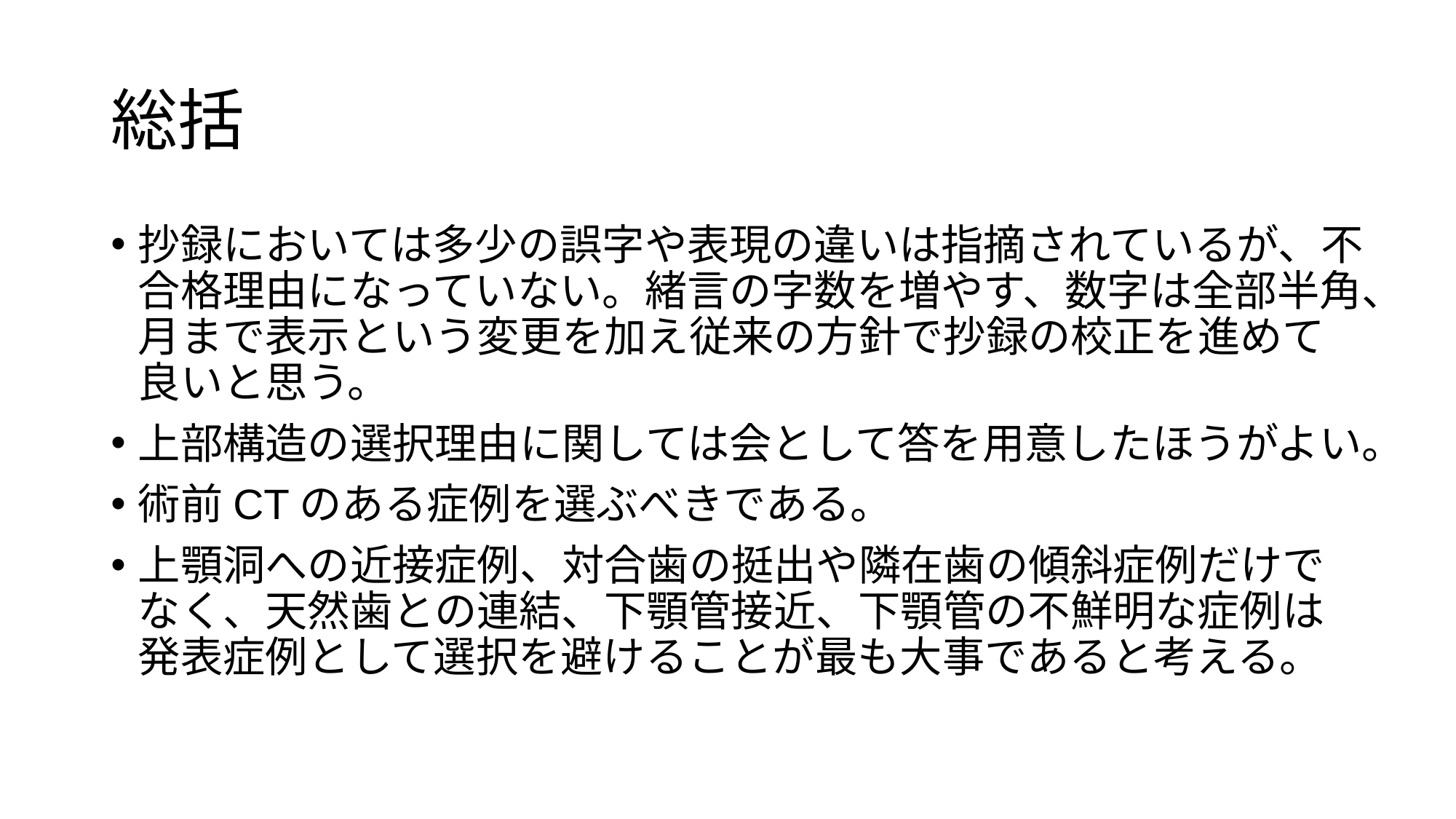

# 総括
抄録においては多少の誤字や表現の違いは指摘されているが、不合格理由になっていない。緒言の字数を増やす、数字は全部半角、月まで表示という変更を加え従来の方針で抄録の校正を進めて良いと思う。
上部構造の選択理由に関しては会として答を用意したほうがよい。
術前CTのある症例を選ぶべきである。
上顎洞への近接症例、対合歯の挺出や隣在歯の傾斜症例だけでなく、天然歯との連結、下顎管接近、下顎管の不鮮明な症例は発表症例として選択を避けることが最も大事であると考える。